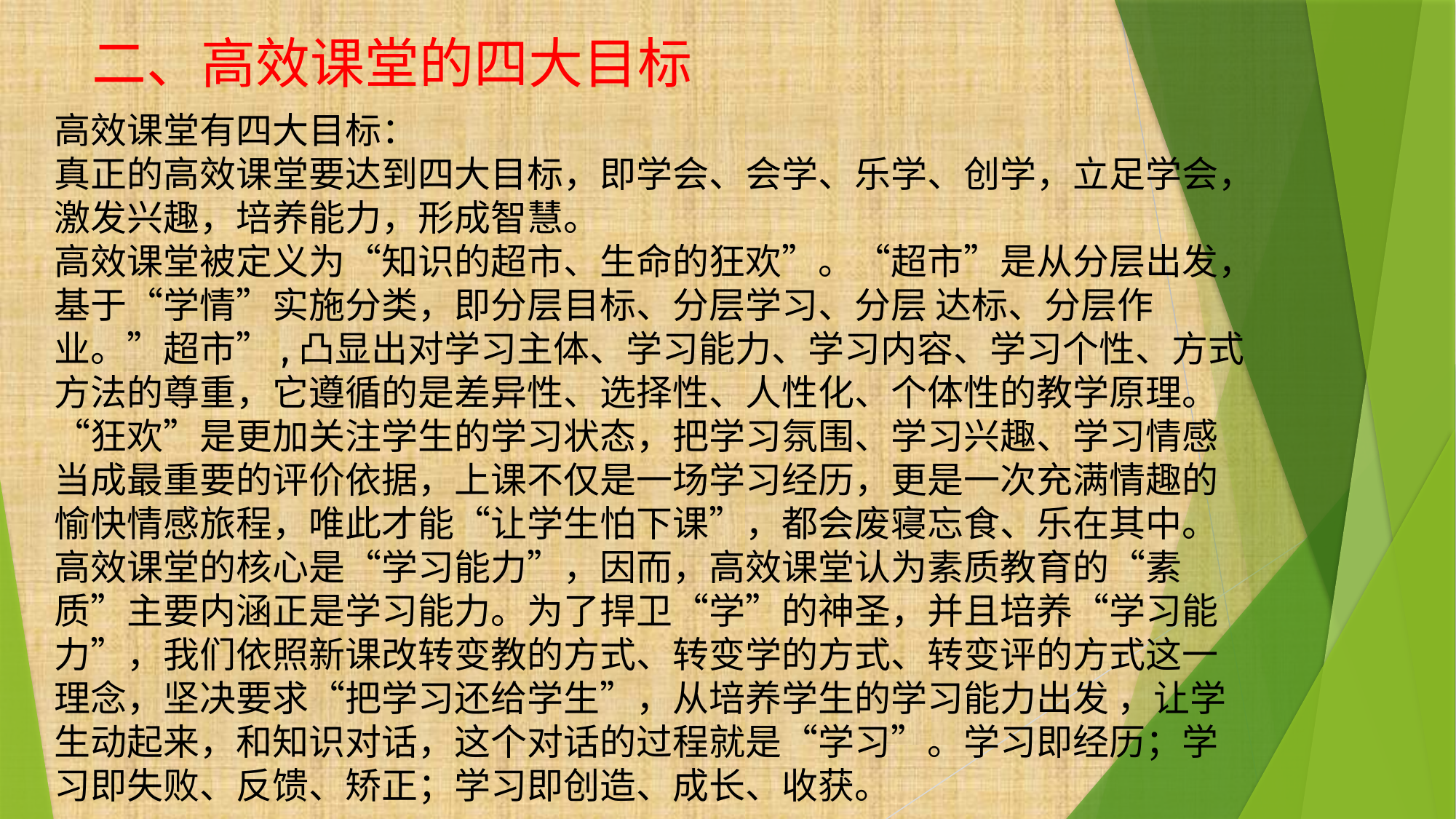

# 二、高效课堂的四大目标
高效课堂有四大目标：
真正的高效课堂要达到四大目标，即学会、会学、乐学、创学，立足学会，激发兴趣，培养能力，形成智慧。
高效课堂被定义为“知识的超市、生命的狂欢”。“超市”是从分层出发，基于“学情”实施分类，即分层目标、分层学习、分层 达标、分层作业。”超市”,凸显出对学习主体、学习能力、学习内容、学习个性、方式方法的尊重，它遵循的是差异性、选择性、人性化、个体性的教学原理。“狂欢”是更加关注学生的学习状态，把学习氛围、学习兴趣、学习情感当成最重要的评价依据，上课不仅是一场学习经历，更是一次充满情趣的愉快情感旅程，唯此才能“让学生怕下课”，都会废寝忘食、乐在其中。
高效课堂的核心是“学习能力”，因而，高效课堂认为素质教育的“素质”主要内涵正是学习能力。为了捍卫“学”的神圣，并且培养“学习能力”，我们依照新课改转变教的方式、转变学的方式、转变评的方式这一理念，坚决要求“把学习还给学生”，从培养学生的学习能力出发 ，让学生动起来，和知识对话，这个对话的过程就是“学习”。学习即经历；学习即失败、反馈、矫正；学习即创造、成长、收获。